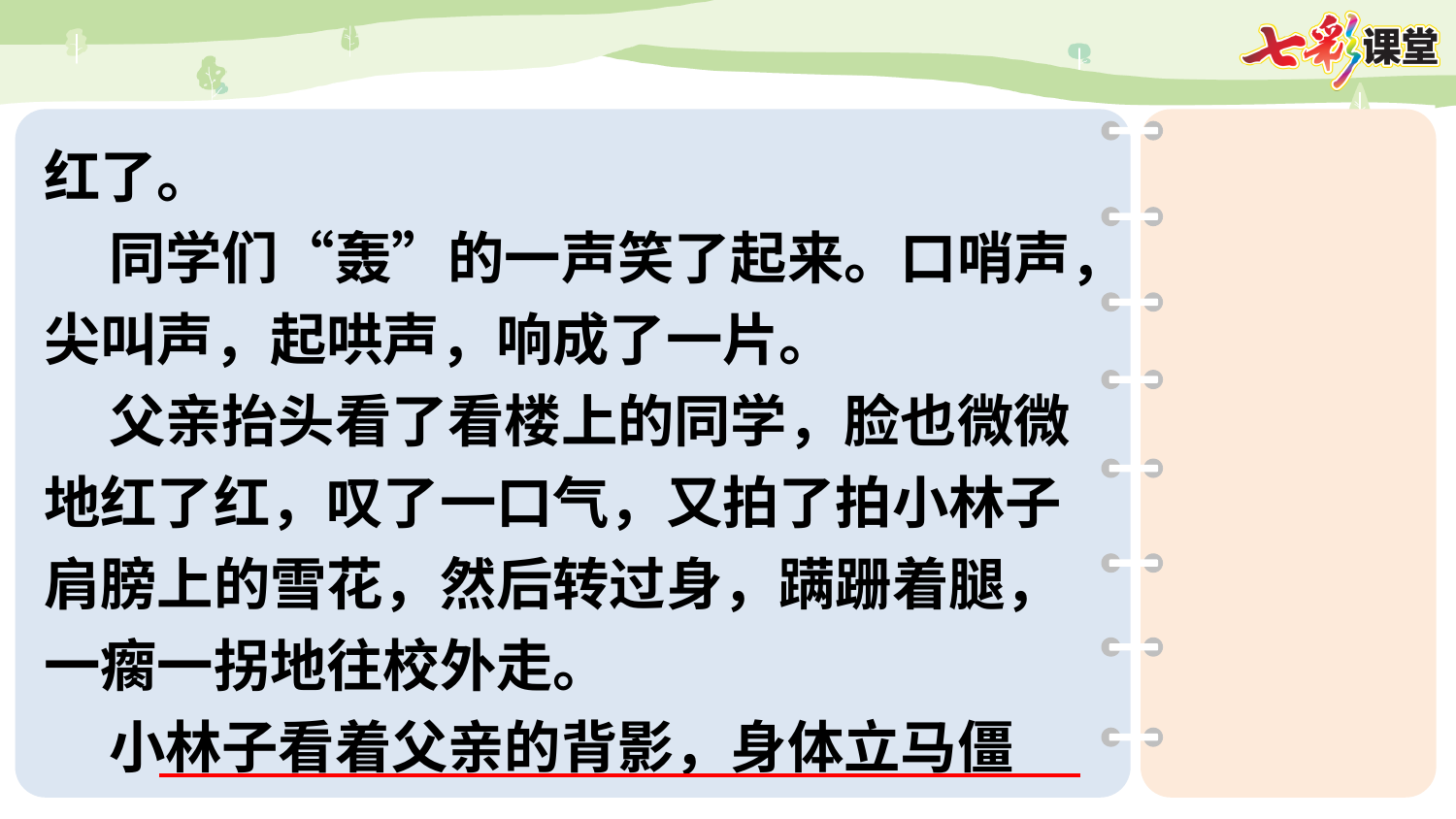

红了。
    同学们“轰”的一声笑了起来。口哨声，尖叫声，起哄声，响成了一片。
    父亲抬头看了看楼上的同学，脸也微微地红了红，叹了一口气，又拍了拍小林子肩膀上的雪花，然后转过身，蹒跚着腿，一瘸一拐地往校外走。
    小林子看着父亲的背影，身体立马僵